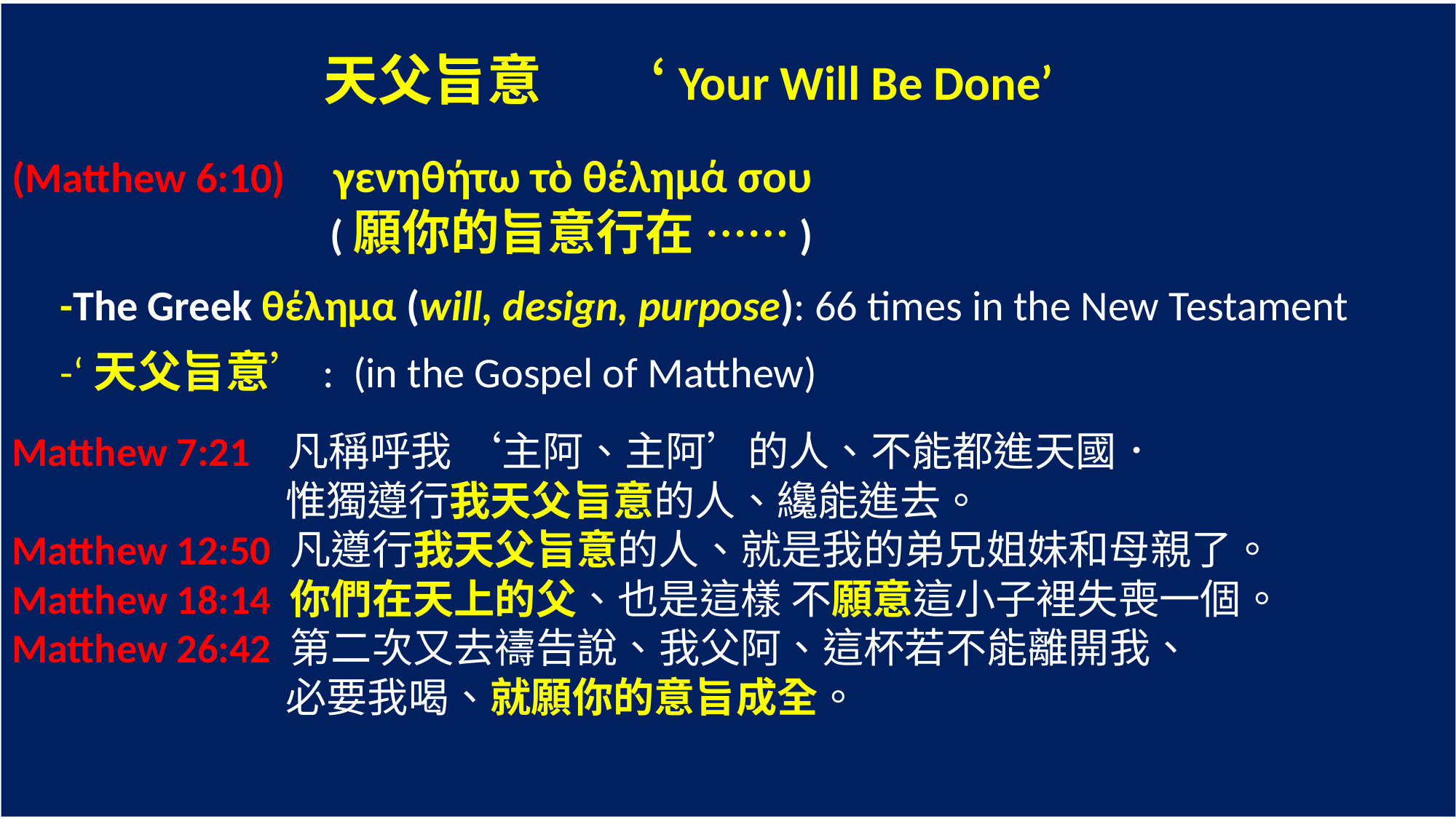

天父旨意        ‘Your Will Be Done’

(Matthew 6:10)     γενηθήτω τὸ θέλημά σου
                                 (願你的旨意行在 ……)

     -The Greek θέλημα (will, design, purpose): 66 times in the New Testament

     -‘天父旨意’:  (in the Gospel of Matthew)

Matthew 7:21   凡稱呼我 ‘主阿、主阿’的人、不能都進天國．
                             惟獨遵行我天父旨意的人、纔能進去。
Matthew 12:50 凡遵行我天父旨意的人、就是我的弟兄姐妹和母親了。
Matthew 18:14 你們在天上的父、也是這樣 不願意這小子裡失喪一個。
Matthew 26:42 第二次又去禱告說、我父阿、這杯若不能離開我、
                             必要我喝、就願你的意旨成全。